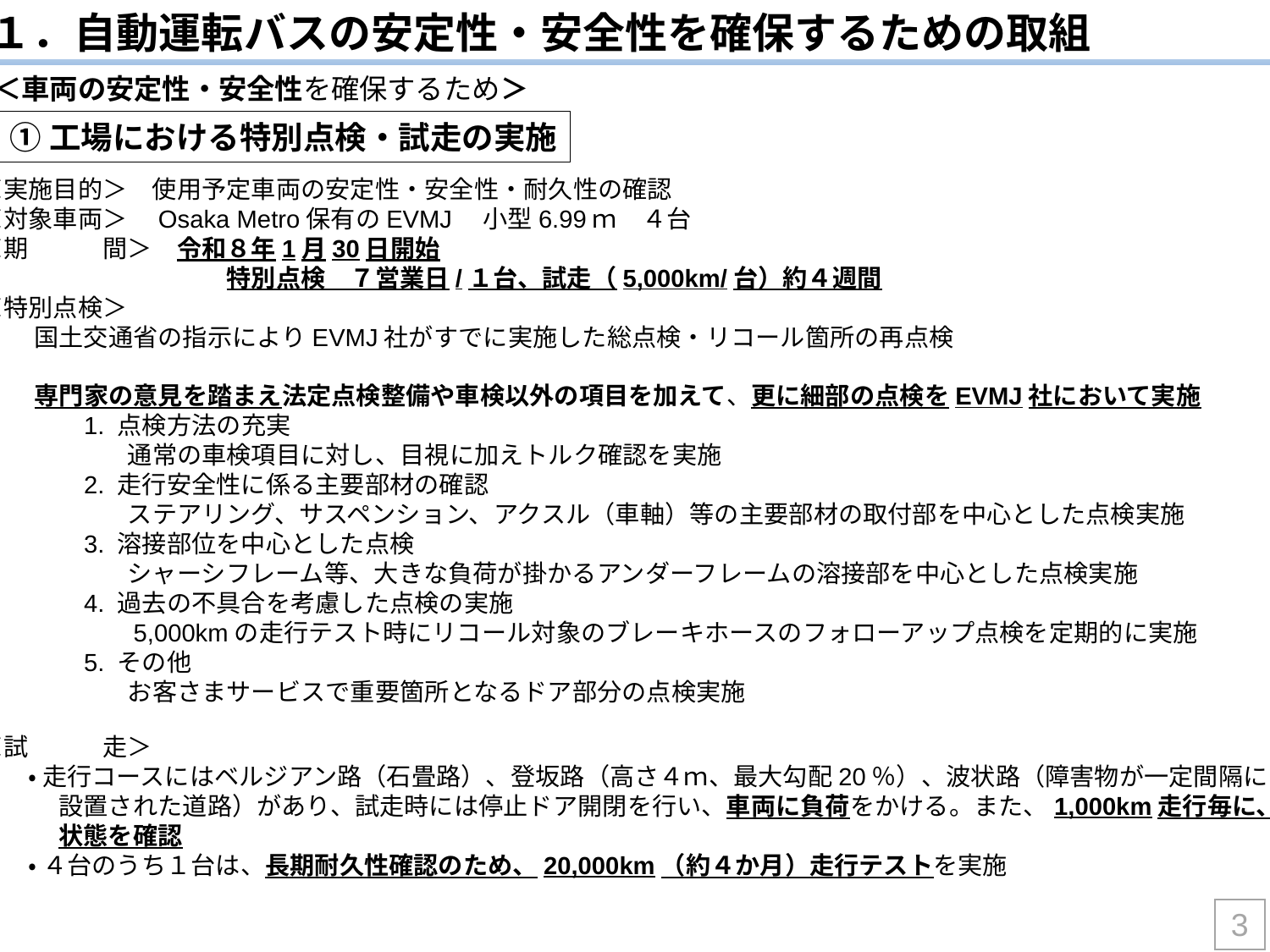

１．自動運転バスの安定性・安全性を確保するための取組

＜車両の安定性・安全性を確保するため＞
①工場における特別点検・試走の実施
＜実施目的＞　使用予定車両の安定性・安全性・耐久性の確認
＜対象車両＞　Osaka Metro保有のEVMJ　小型6.99ｍ　４台
＜期　　　間＞　令和８年1月30日開始
　　　　　　　　　　特別点検　７営業日/１台、試走（5,000km/台）約４週間
＜特別点検＞
Ⅰ　国土交通省の指示によりEVMJ社がすでに実施した総点検・リコール箇所の再点検

Ⅱ　専門家の意見を踏まえ法定点検整備や車検以外の項目を加えて、更に細部の点検をEVMJ社において実施
　　　　1. 点検方法の充実
　　　　　　通常の車検項目に対し、目視に加えトルク確認を実施
　　　　2. 走行安全性に係る主要部材の確認
　　　　　　ステアリング、サスペンション、アクスル（車軸）等の主要部材の取付部を中心とした点検実施
　　　　3. 溶接部位を中心とした点検
　　　　　　シャーシフレーム等、大きな負荷が掛かるアンダーフレームの溶接部を中心とした点検実施
　　　　4. 過去の不具合を考慮した点検の実施
　　　　　　5,000kmの走行テスト時にリコール対象のブレーキホースのフォローアップ点検を定期的に実施
　　　　5. その他
　　　　　　お客さまサービスで重要箇所となるドア部分の点検実施

＜試　　　走＞
　　• 走行コースにはベルジアン路（石畳路）、登坂路（高さ４ｍ、最大勾配20％）、波状路（障害物が一定間隔に
　　　 設置された道路）があり、試走時には停止ドア開閉を行い、車両に負荷をかける。また、1,000km走行毎に、車両
　　　 状態を確認
　　• ４台のうち１台は、長期耐久性確認のため、20,000km（約４か月）走行テストを実施
 3